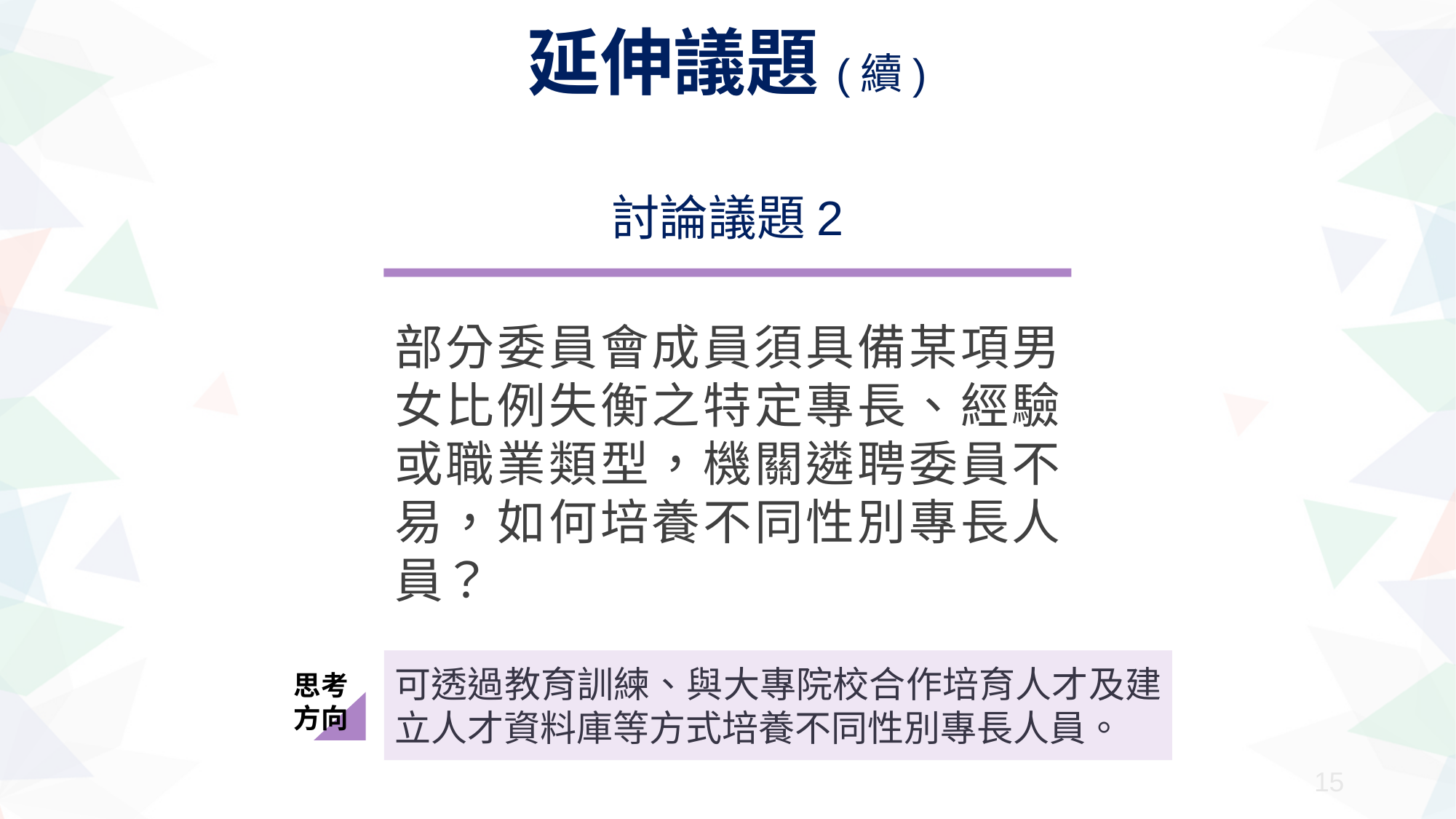

延伸議題(續)
討論議題2

部分委員會成員須具備某項男女比例失衡之特定專長、經驗或職業類型，機關遴聘委員不易，如何培養不同性別專長人員？
可透過教育訓練、與大專院校合作培育人才及建立人才資料庫等方式培養不同性別專長人員。
思考方向

15